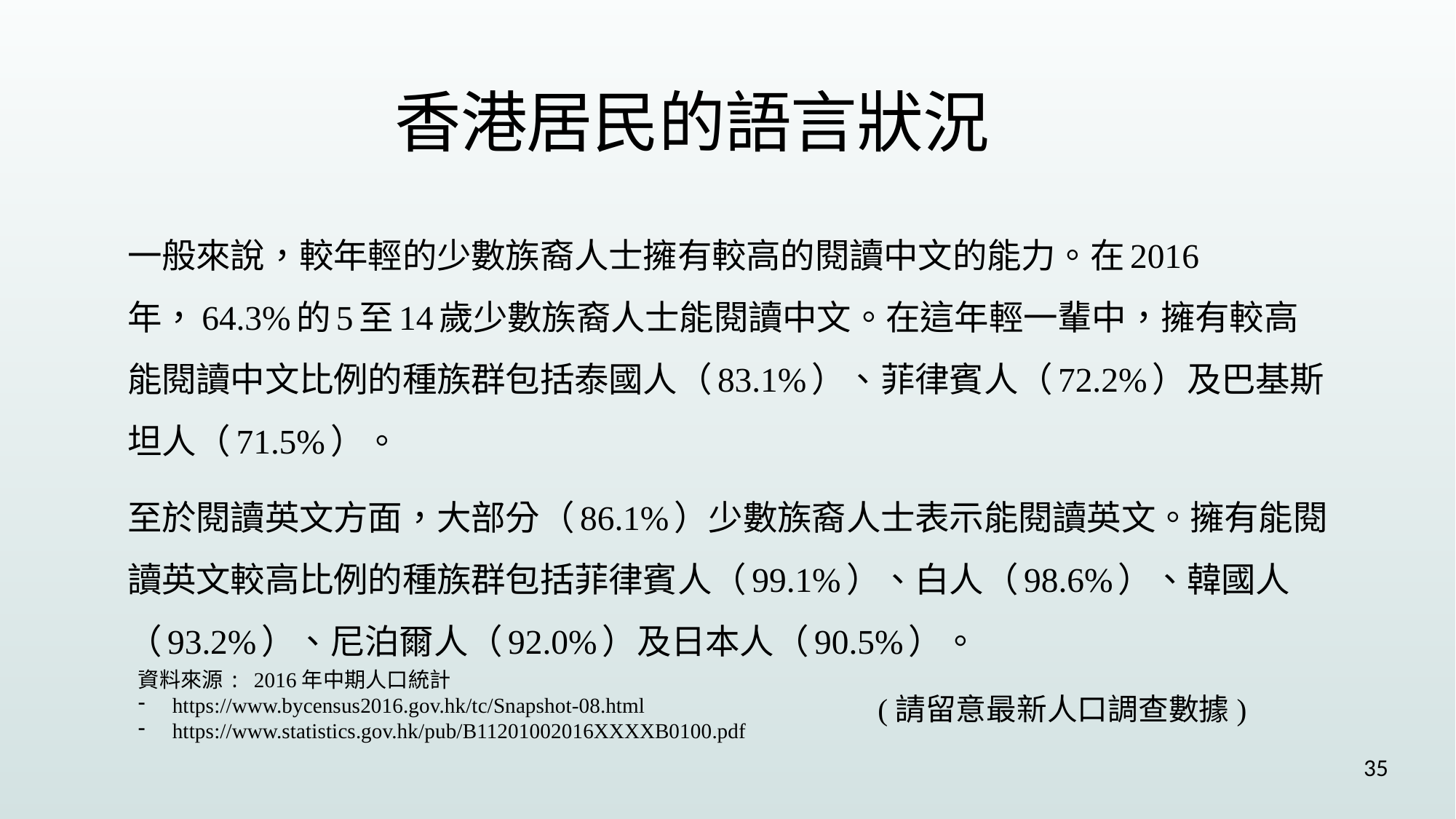

# 香港居民的語言狀況
一般來說，較年輕的少數族裔人士擁有較高的閱讀中文的能力。在2016年，64.3%的5至14歲少數族裔人士能閱讀中文。在這年輕一輩中，擁有較高能閱讀中文比例的種族群包括泰國人（83.1%）、菲律賓人（72.2%）及巴基斯坦人（71.5%）。
至於閱讀英文方面，大部分（86.1%）少數族裔人士表示能閱讀英文。擁有能閱讀英文較高比例的種族群包括菲律賓人（99.1%）、白人（98.6%）、韓國人（93.2%）、尼泊爾人（92.0%）及日本人（90.5%）。

資料來源: 2016年中期人口統計
https://www.bycensus2016.gov.hk/tc/Snapshot-08.html
https://www.statistics.gov.hk/pub/B11201002016XXXXB0100.pdf
 (請留意最新人口調查數據)
35